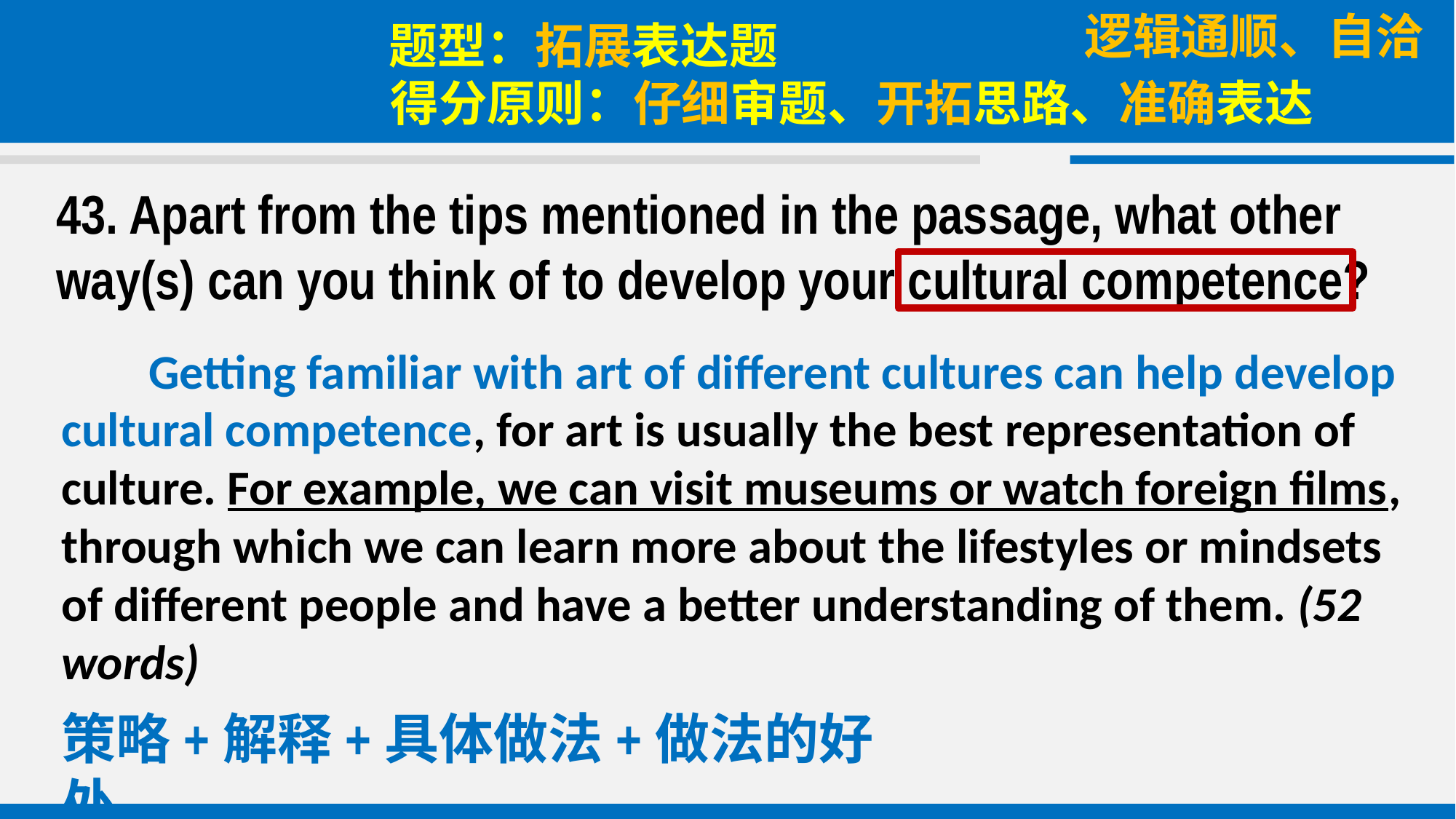

逻辑通顺、自洽
题型：拓展表达题
得分原则：仔细审题、开拓思路、准确表达
43. Apart from the tips mentioned in the passage, what other way(s) can you think of to develop your cultural competence?

        Getting familiar with art of different cultures can help develop cultural competence, for art is usually the best representation of culture. For example, we can visit museums or watch foreign films, through which we can learn more about the lifestyles or mindsets of different people and have a better understanding of them. (52 words)
策略+解释+具体做法+做法的好处